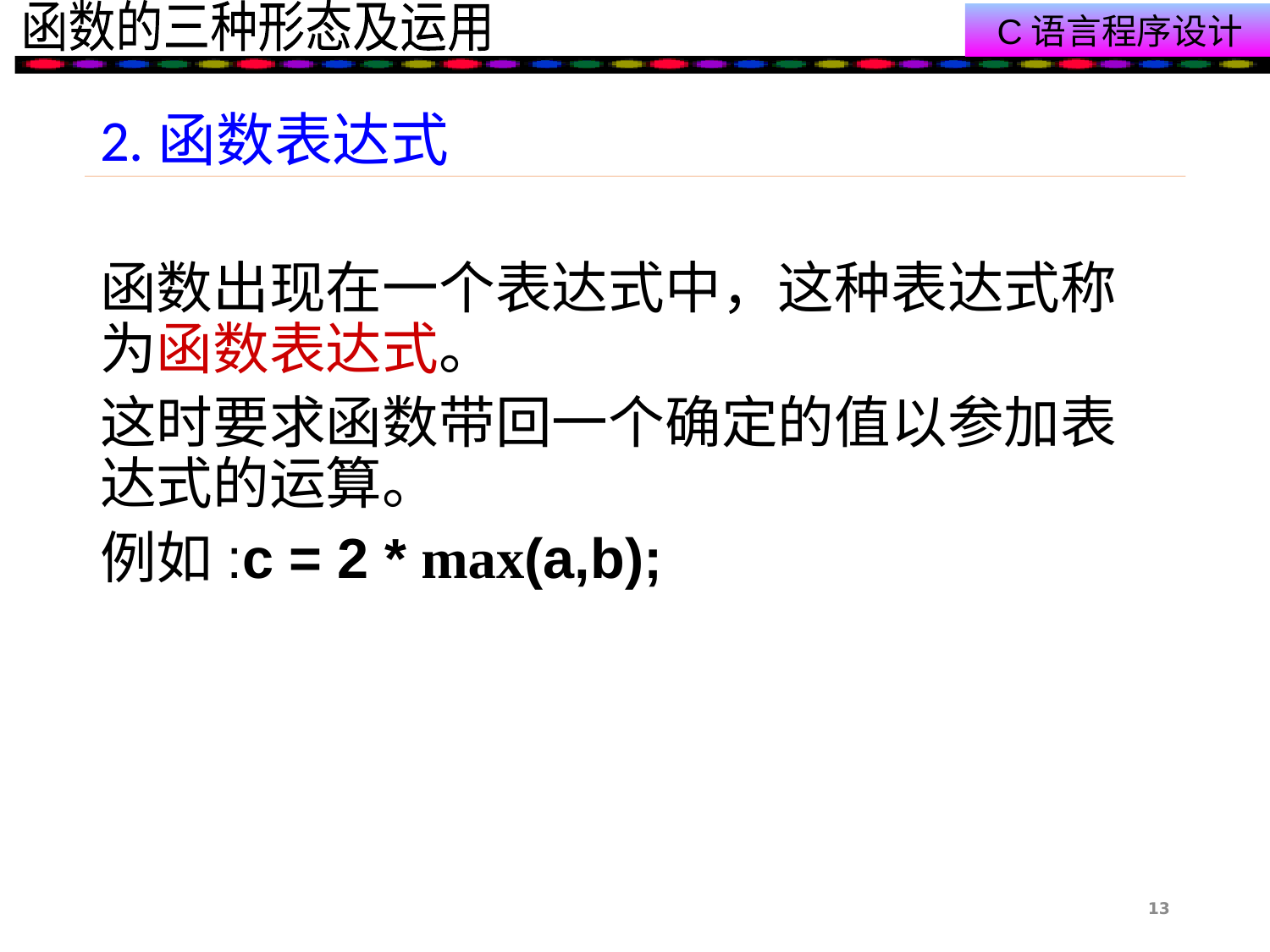

# 2.函数表达式
函数出现在一个表达式中，这种表达式称为函数表达式。
这时要求函数带回一个确定的值以参加表达式的运算。
例如:c = 2 * max(a,b);

13